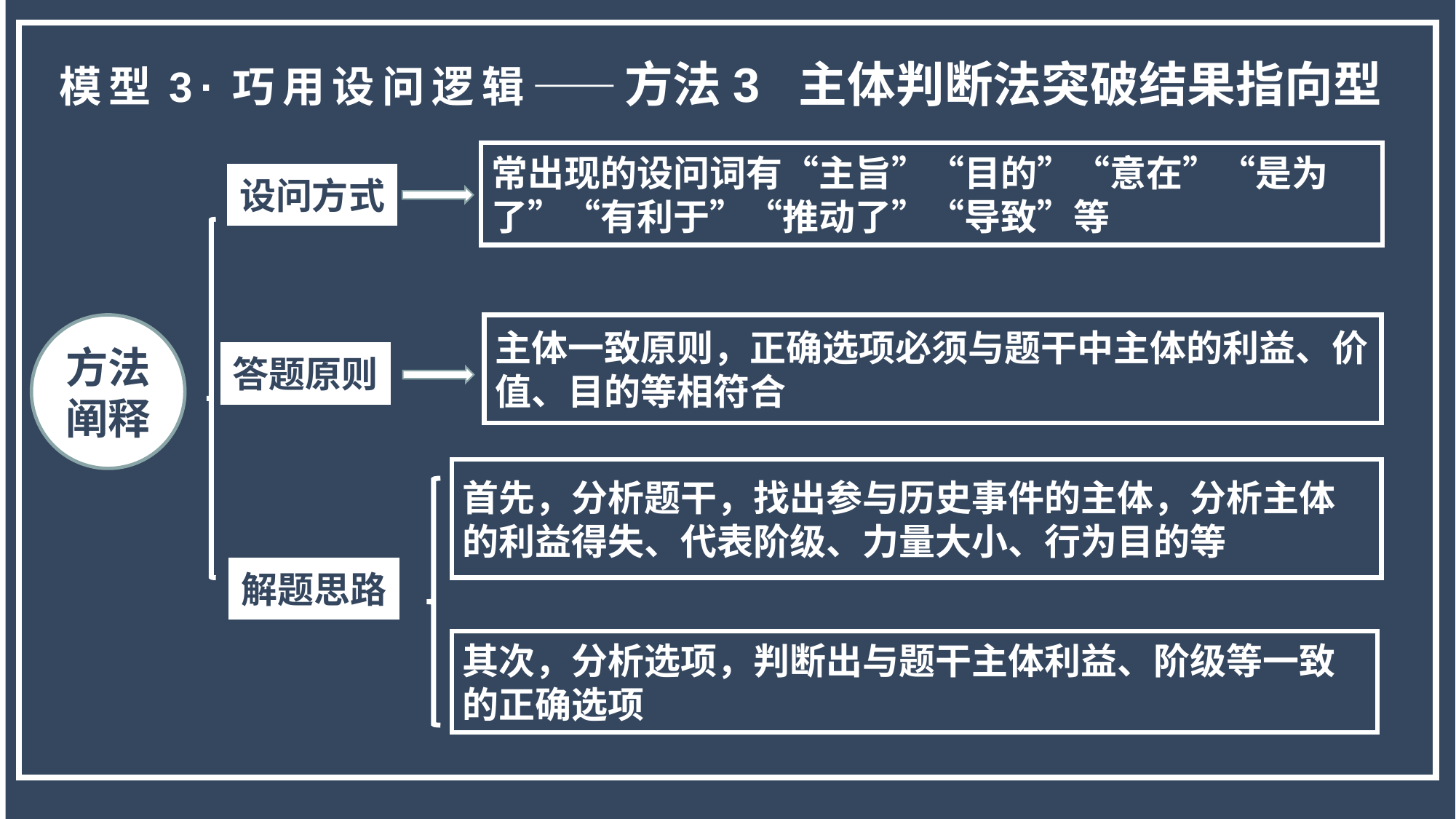

模型3·巧用设问逻辑——方法3  主体判断法突破结果指向型
常出现的设问词有“主旨”“目的”“意在”“是为了”“有利于”“推动了”“导致”等
设问方式

方法阐释
主体一致原则，正确选项必须与题干中主体的利益、价值、目的等相符合
答题原则

首先，分析题干，找出参与历史事件的主体，分析主体的利益得失、代表阶级、力量大小、行为目的等

解题思路
其次，分析选项，判断出与题干主体利益、阶级等一致的正确选项